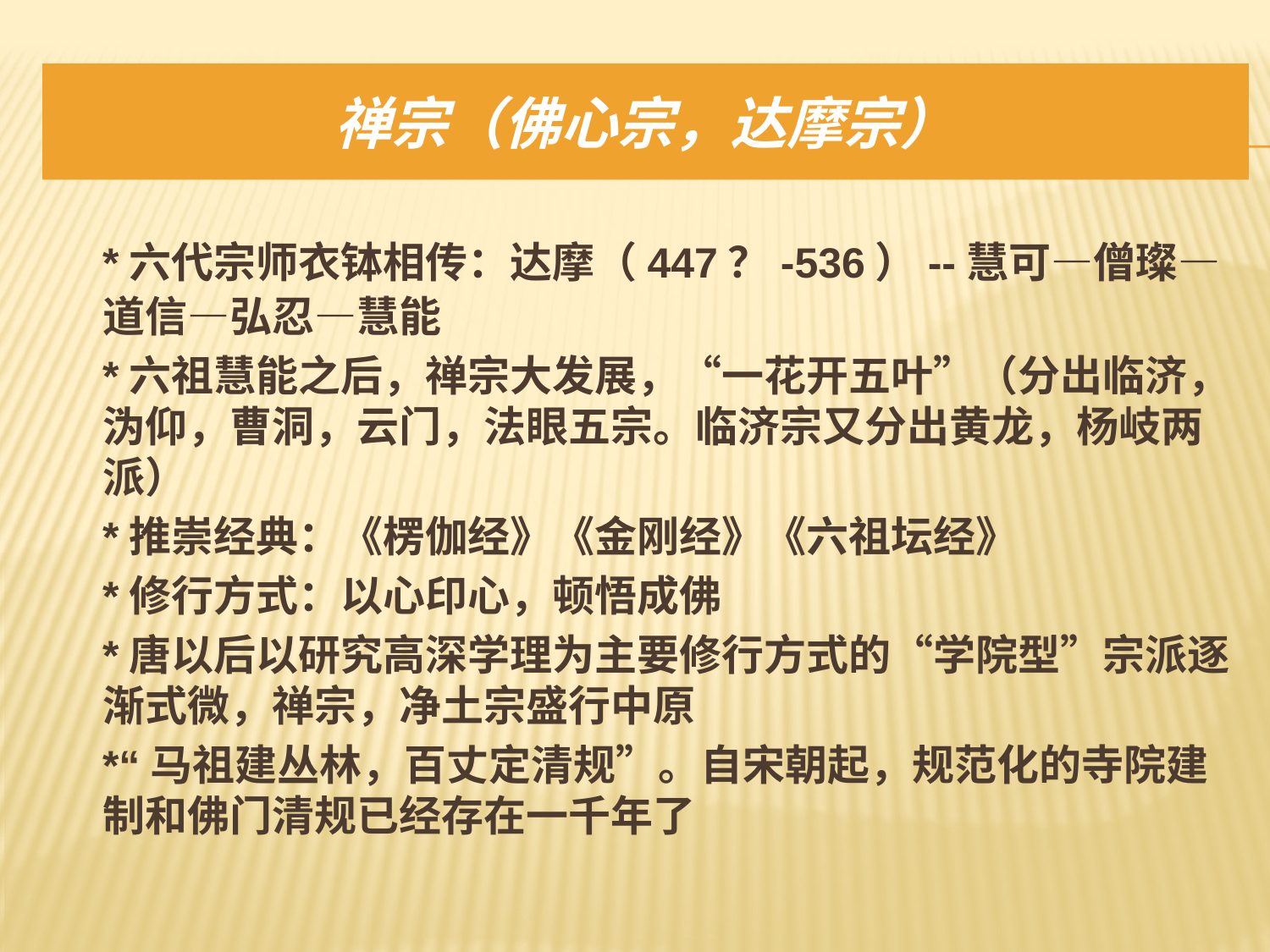

# 禅宗（佛心宗，达摩宗）
	*六代宗师衣钵相传：达摩（447？-536）--慧可—僧璨—道信—弘忍—慧能
	*六祖慧能之后，禅宗大发展，“一花开五叶”（分出临济，沩仰，曹洞，云门，法眼五宗。临济宗又分出黄龙，杨岐两派）
	*推崇经典：《楞伽经》《金刚经》《六祖坛经》
	*修行方式：以心印心，顿悟成佛
	*唐以后以研究高深学理为主要修行方式的“学院型”宗派逐渐式微，禅宗，净土宗盛行中原
	*“马祖建丛林，百丈定清规”。自宋朝起，规范化的寺院建制和佛门清规已经存在一千年了